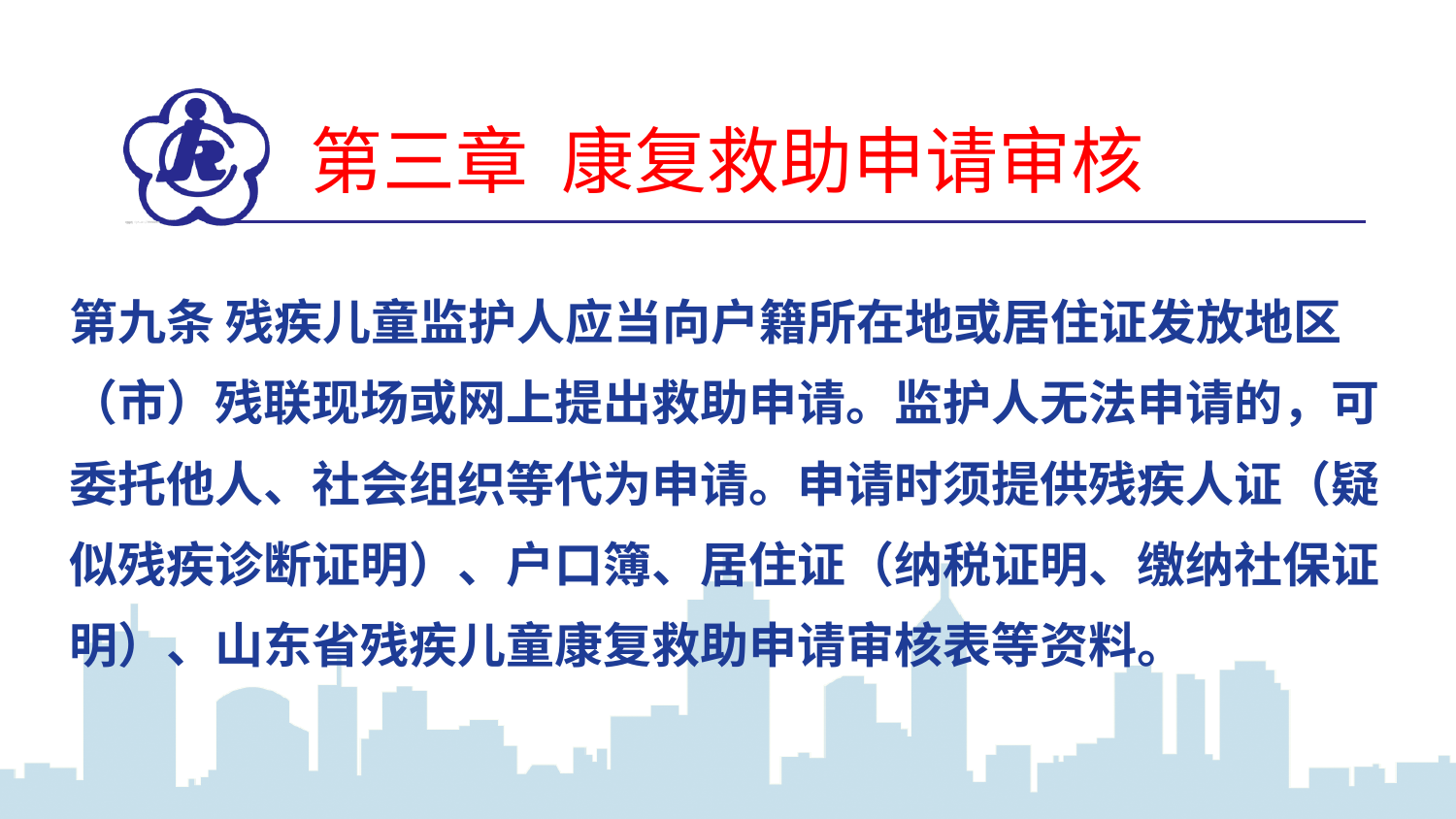

第三章  康复救助申请审核
第九条 残疾儿童监护人应当向户籍所在地或居住证发放地区（市）残联现场或网上提出救助申请。监护人无法申请的，可委托他人、社会组织等代为申请。申请时须提供残疾人证（疑似残疾诊断证明）、户口簿、居住证（纳税证明、缴纳社保证明）、山东省残疾儿童康复救助申请审核表等资料。